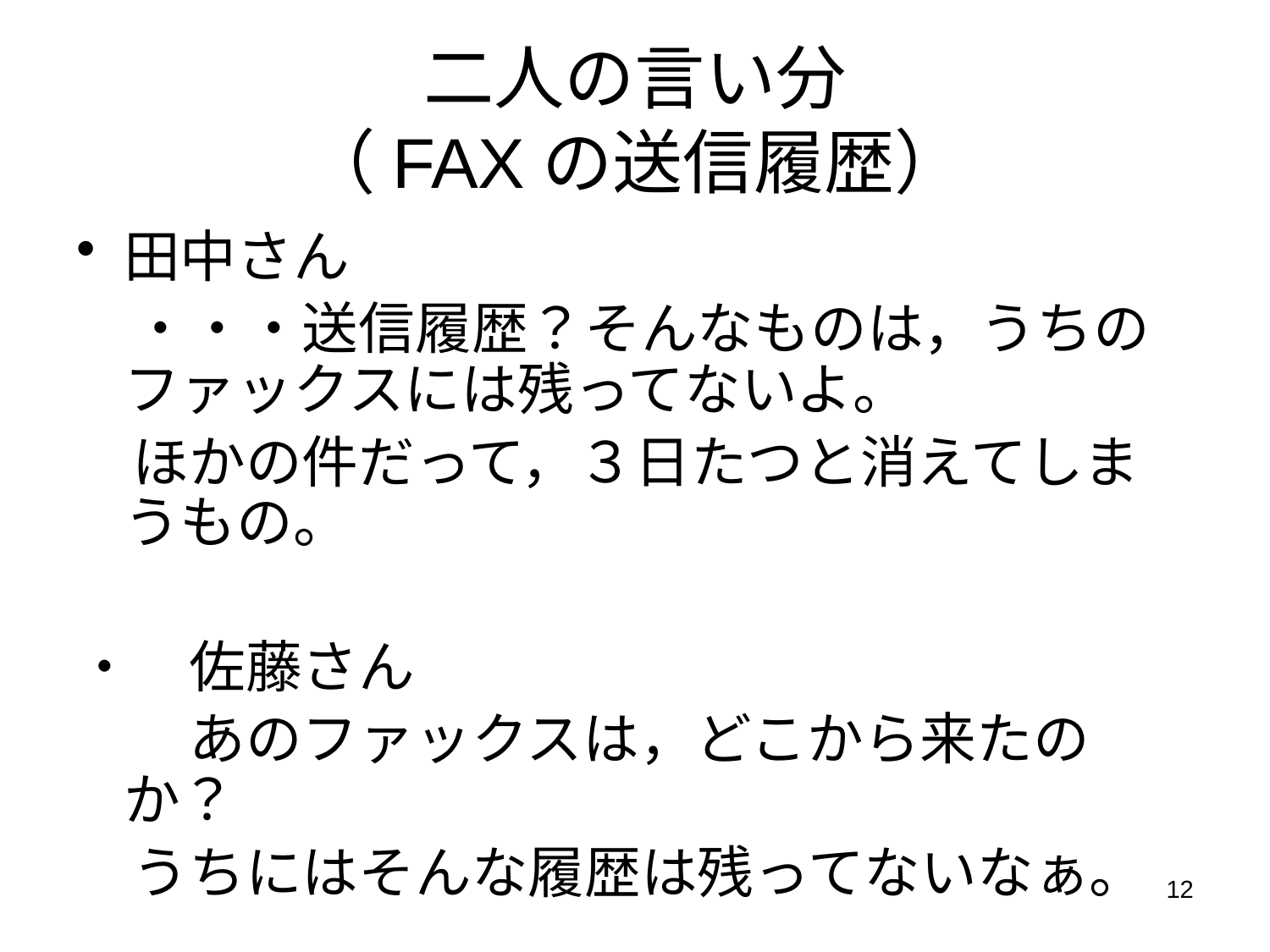

# 二人の言い分 （FAXの送信履歴）
田中さん
　・・・送信履歴？そんなものは，うちのファックスには残ってないよ。
　ほかの件だって，３日たつと消えてしまうもの。

・　佐藤さん
　　あのファックスは，どこから来たのか？
　うちにはそんな履歴は残ってないなぁ。
12